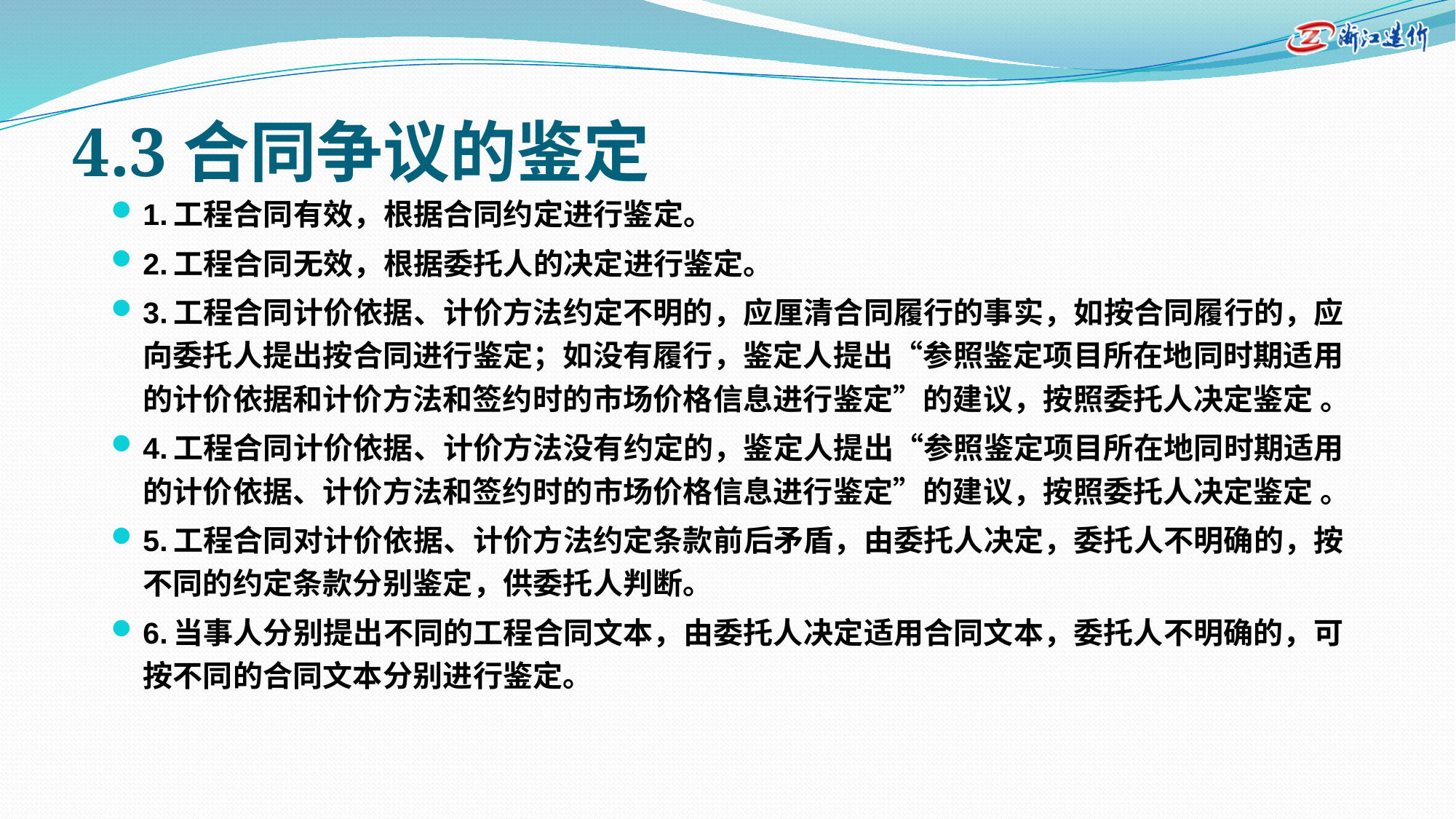

# 4.3合同争议的鉴定
1.工程合同有效，根据合同约定进行鉴定。
2.工程合同无效，根据委托人的决定进行鉴定。
3.工程合同计价依据、计价方法约定不明的，应厘清合同履行的事实，如按合同履行的，应向委托人提出按合同进行鉴定；如没有履行，鉴定人提出“参照鉴定项目所在地同时期适用的计价依据和计价方法和签约时的市场价格信息进行鉴定”的建议，按照委托人决定鉴定 。
4.工程合同计价依据、计价方法没有约定的，鉴定人提出“参照鉴定项目所在地同时期适用的计价依据、计价方法和签约时的市场价格信息进行鉴定”的建议，按照委托人决定鉴定 。
5.工程合同对计价依据、计价方法约定条款前后矛盾，由委托人决定，委托人不明确的，按不同的约定条款分别鉴定，供委托人判断。
6.当事人分别提出不同的工程合同文本，由委托人决定适用合同文本，委托人不明确的，可按不同的合同文本分别进行鉴定。